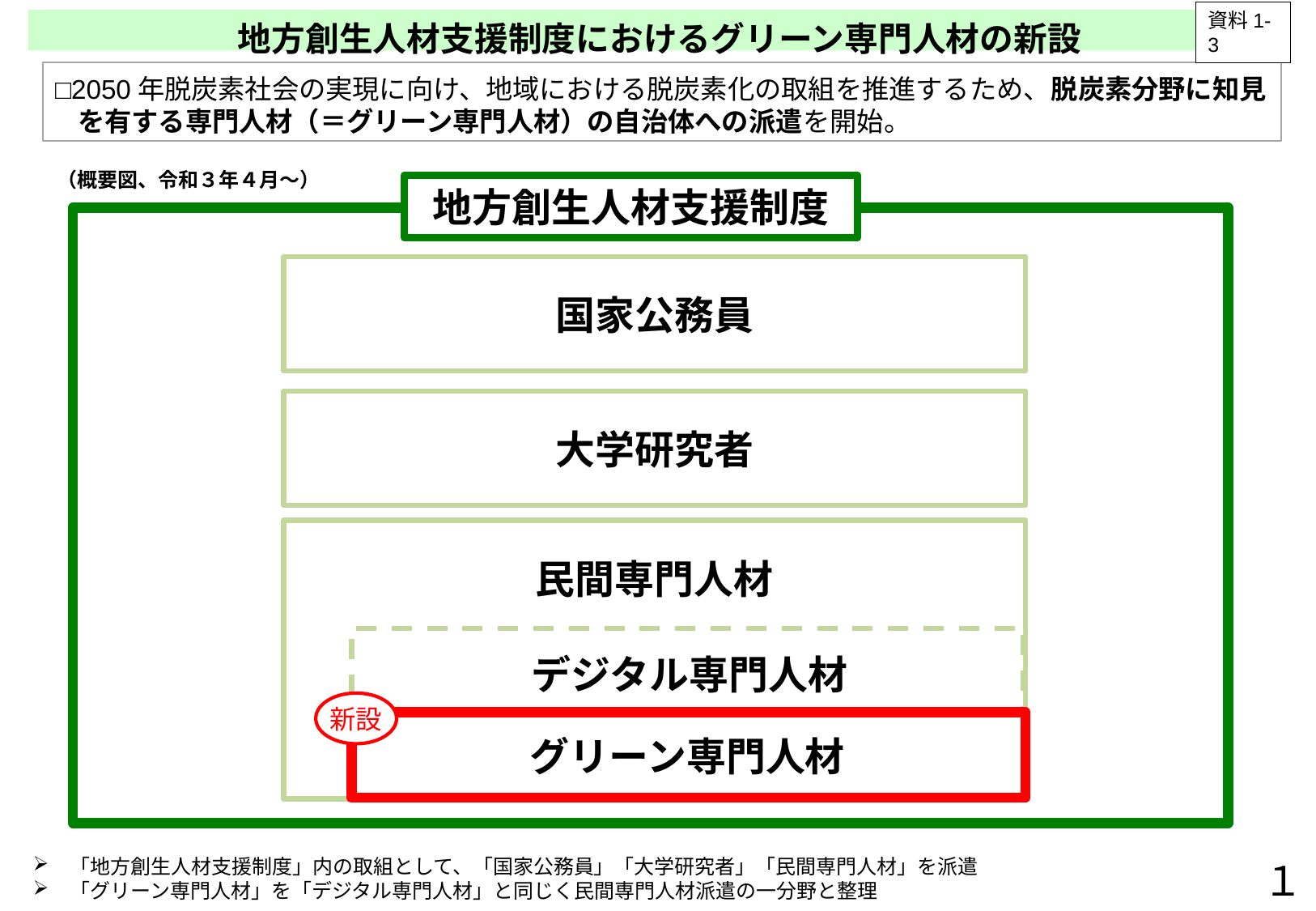

地方創生人材支援制度におけるグリーン専門人材の新設
資料1-3
□2050年脱炭素社会の実現に向け、地域における脱炭素化の取組を推進するため、脱炭素分野に知見を有する専門人材（＝グリーン専門人材）の自治体への派遣を開始。
（概要図、令和３年４月～）
地方創生人材支援制度

国家公務員
大学研究者

民間専門人材

デジタル専門人材
新設

グリーン専門人材
「地方創生人材支援制度」内の取組として、「国家公務員」「大学研究者」「民間専門人材」を派遣
「グリーン専門人材」を「デジタル専門人材」と同じく民間専門人材派遣の一分野と整理
１